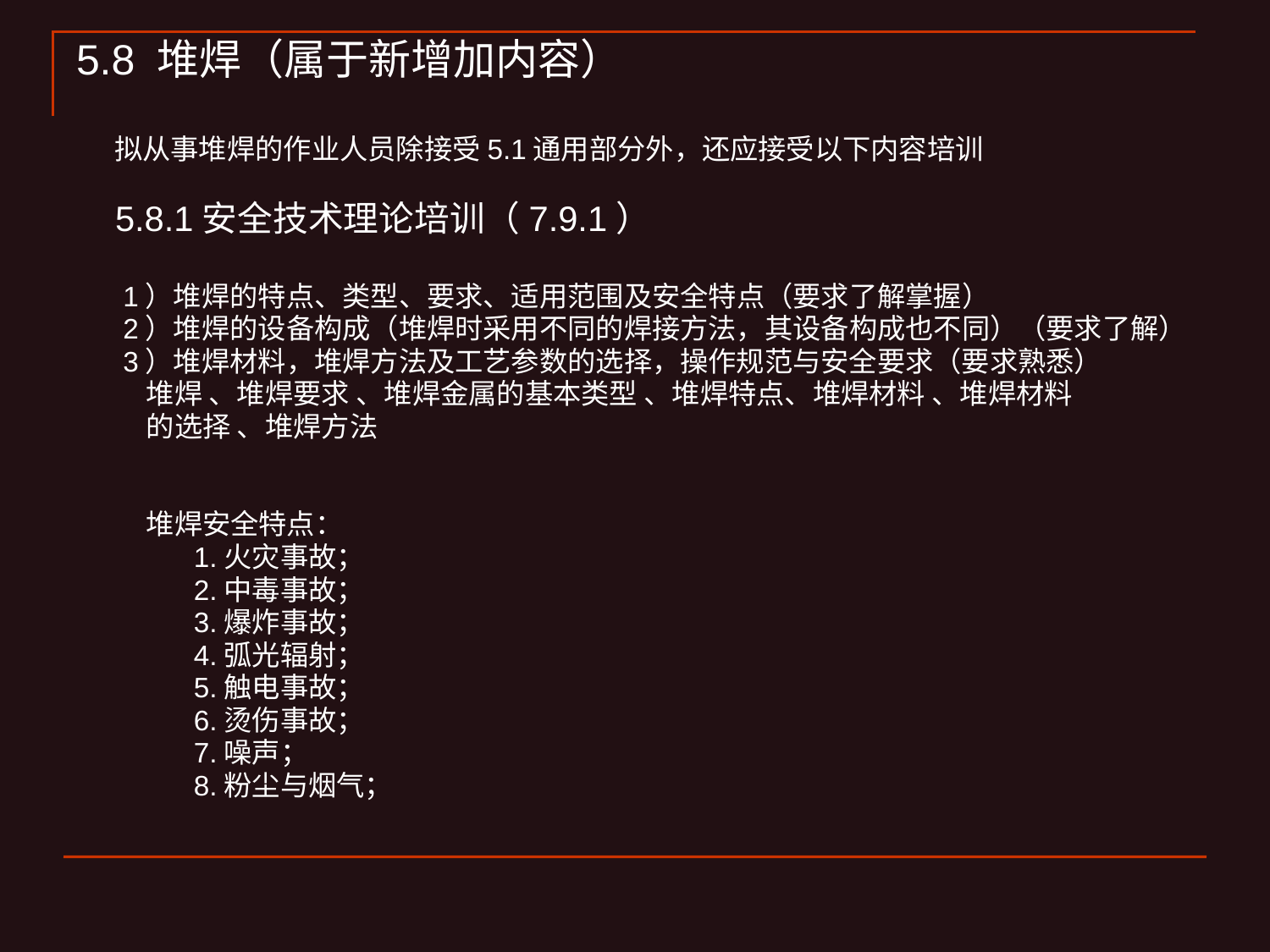

5.8 堆焊（属于新增加内容）

     拟从事堆焊的作业人员除接受5.1通用部分外，还应接受以下内容培训

    5.8.1安全技术理论培训（7.9.1）

      1）堆焊的特点、类型、要求、适用范围及安全特点（要求了解掌握）
      2）堆焊的设备构成（堆焊时采用不同的焊接方法，其设备构成也不同）（要求了解）
      3）堆焊材料，堆焊方法及工艺参数的选择，操作规范与安全要求（要求熟悉）
          堆焊 、堆焊要求 、堆焊金属的基本类型 、堆焊特点、堆焊材料 、堆焊材料
          的选择 、堆焊方法

          堆焊安全特点：
               1.火灾事故；
               2.中毒事故；
               3.爆炸事故；
               4.弧光辐射；
               5.触电事故；
               6.烫伤事故；
               7.噪声；
               8.粉尘与烟气；